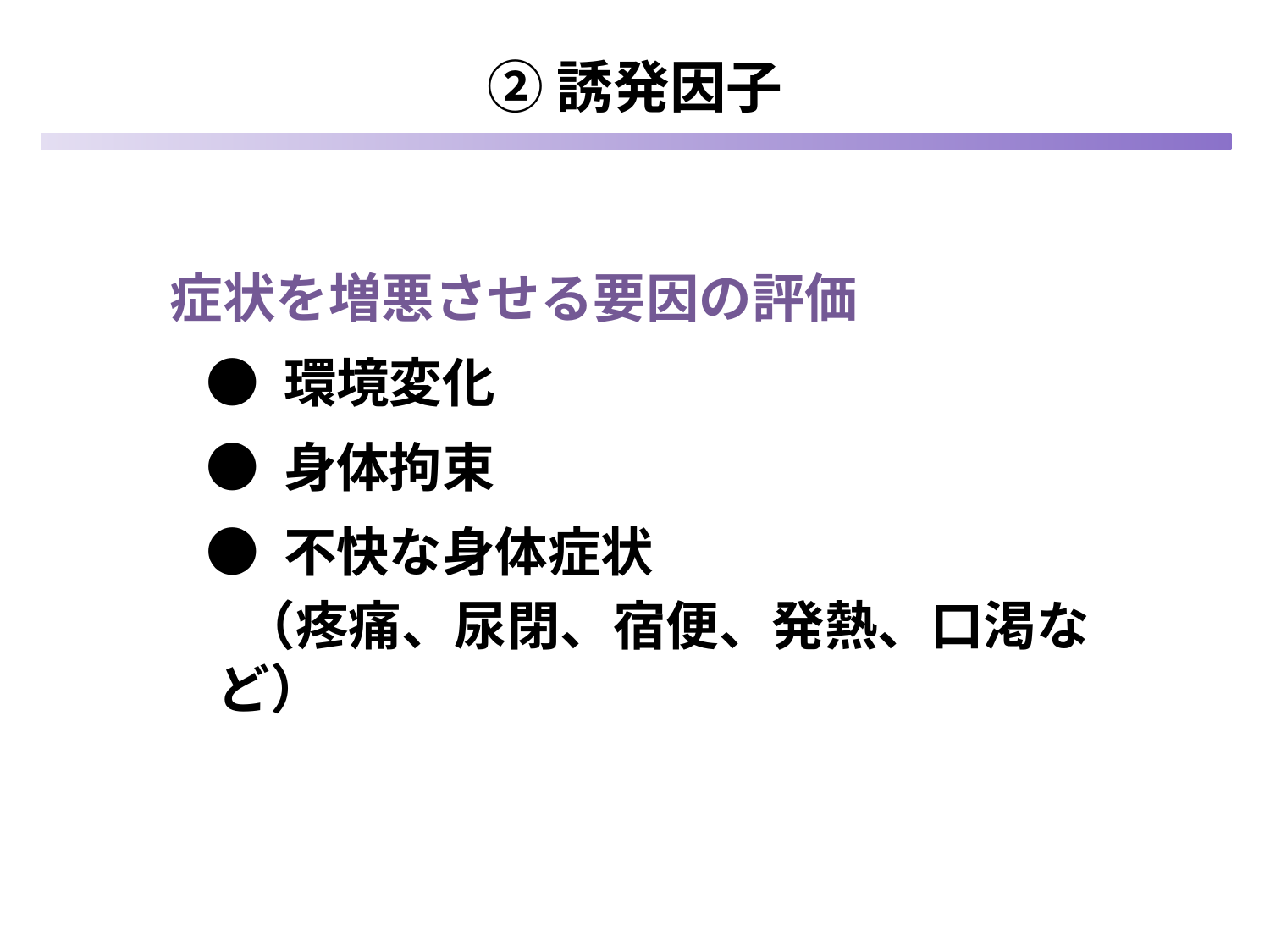

②誘発因子

症状を増悪させる要因の評価
   ● 環境変化
   ● 身体拘束
   ● 不快な身体症状
     （疼痛、尿閉、宿便、発熱、口渇など）